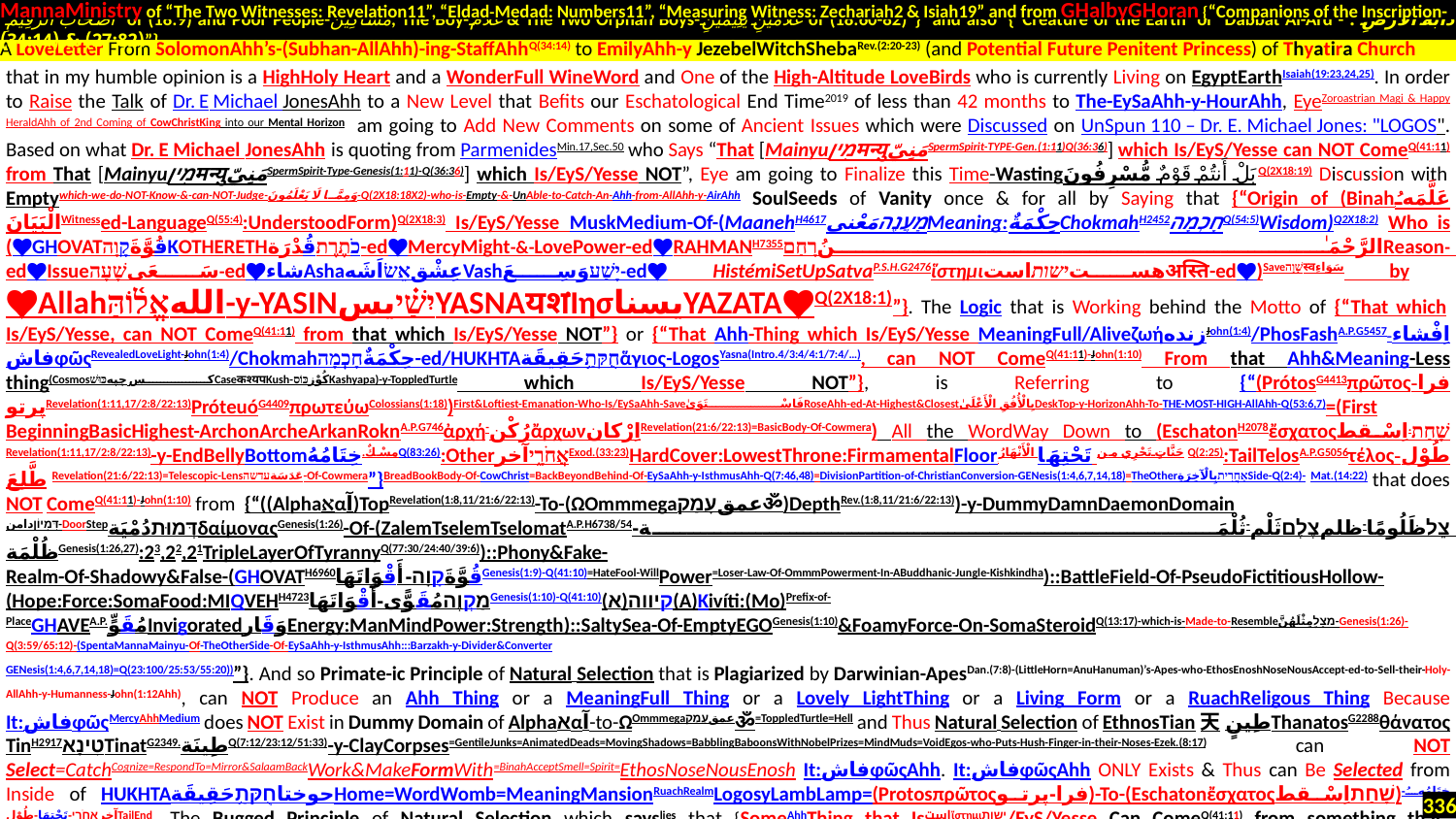

MannaMinistry of “The Two Witnesses: Revelation11”, “Eldad-Medad: Numbers11”, “Measuring Witness: Zechariah2 & Isiah19” and from GHalbyGHoran {“Companions of the Inscription-
 أَصْحَابَ الرَّقِيمِ  of (18:9) and Poor People-مَسَاكِينَ, The Boy-غُلَامُ & The Two Orphan Boys-غُلَامَيْنِ يَتِيمَيْنِ of (18:60-82)”}  and also  {“Creature of the Earth  or  Dabbat Al-Ard - دَابَّةُ الْأَرْضِ : (27:82) & (34:14)”}
.
that in my humble opinion is a HighHoly Heart and a WonderFull WineWord and One of the High-Altitude LoveBirds who is currently Living on EgyptEarthIsaiah(19:23,24,25). In order to Raise the Talk of Dr. E Michael JonesAhh to a New Level that Befits our Eschatological End Time2019 of less than 42 months to The-EySaAhh-y-HourAhh, EyeZoroastrian Magi & Happy HeraldAhh of 2nd Coming of CowChristKing into our Mental Horizon  am going to Add New Comments on some of Ancient Issues which were Discussed on UnSpun 110 – Dr. E. Michael Jones: "LOGOS". Based on what Dr. E Michael JonesAhh is quoting from ParmenidesMin.17,Sec.50 who Says “That [Mainyuמִיןमन्युمَنِيّSpermSpirit-TYPE-Gen.(1:11)Q(36:36)] which Is/EyS/Yesse can NOT ComeQ(41:11) from That [Mainyuמִיןमन्युمَنِيّSpermSpirit-Type-Genesis(1:11)-Q(36:36)] which Is/EyS/Yesse NOT”, Eye am going to Finalize this Time-Wastingبَلْ أَنتُمْ قَوْمٌ مُّسْرِفُونَQ(2X18:19) Discussion with Emptywhich-we-do-NOT-Know-&-can-NOT-Judge-وَمِمَّا لَا يَعْلَمُونَ-Q(2X18:18X2)-who-is-Empty-&-UnAble-to-Catch-An-Ahh-from-AllAhh-y-AirAhh SoulSeeds of Vanity once & for all by Saying that {“Origin of (Binahعَلَّمَهُ الْبَيَانَWitnessed-LanguageQ(55:4):UnderstoodForm)Q(2X18:3) Is/EyS/Yesse MuskMedium-Of-(MaanehH4617מַעֲנֶהمَعْنىMeaning:حِكْمَةٌChokmahH2452חָכְמָהQ(54:5)Wisdom)Q2X18:2) Who is (♥GHOVATقُوَّةَקָוָהKOTHERETHכֹתֶרֶתقُدْرَة-ed♥MercyMight-&-LovePower-ed♥RAHMANH7355الرَّحْمَـٰنُרָחַםReason-ed♥Issueسَعَىשָׁעָה-ed♥شاءAshaعِشْقאֵשׂاَشَهVashיָשַׁעوَسِعَ-ed♥ HistémiSetUpSatvaP.S.H.G2476ἵστημιهستישותاستअस्ति-ed♥)Saveשָׁוָהस्वسَوَاءِ by ♥Allahاللهאֱל֫וֹהַּ-y-YASINיִשַׁ֗יیسYASNAयशἸησیسناYAZATA♥Q(2X18:1)”}. The Logic that is Working behind the Motto of {“That which Is/EyS/Yesse, can NOT ComeQ(41:11) from that which Is/EyS/Yesse NOT”} or {“That Ahh-Thing which Is/EyS/Yesse MeaningFull/AliveζωήزندهJohn(1:4)/PhosFashA.P.G5457اِفْشاء-فاشφῶςRevealedLoveLight-John(1:4)/Chokmahحِكْمَةٌחָכְמָה-ed/HUKHTAחֻקּתַ֥حَقِيقَةἅγιος-LogosYasna(Intro.4/3:4/4:1/7:4/…), can NOT ComeQ(41:11)-John(1:10) From that Ahh&Meaning-Less thing(Cosmosکس چپهכּוּשׁCaseकश्यपKush-كُوْزכּוֹסKashyapa)-y-ToppledTurtle which Is/EyS/Yesse NOT”}, is Referring to {“(PrótosG4413πρῶτοςفرا-پرتوRevelation(1:11,17/2:8/22:13)PróteuóG4409πρωτεύωColossians(1:18))First&Loftiest-Emanation-Who-Is/EySaAhh-SaveفَاسْتَوَىٰRoseAhh-ed-At-Highest&Closestبِالْأُفُقِ الْأَعْلَىٰDeskTop-y-HorizonAhh-To-THE-MOST-HIGH-AllAhh-Q(53:6,7)=(First BeginningBasicHighest-ArchonArcheArkanRoknA.P.G746ἀρχή-رُكْنἄρχωνاِرْكانRevelation(21:6/22:13)=BasicBody-Of-Cowmera) All the WordWay Down to (EschatonH2078ἔσχατοςשָׁחַת.اِسْقط Revelation(1:11,17/2:8/22:13)-y-EndBellyBottomمِسْكٌ.خِتَامُهُQ(83:26):Otherאֲחֹרָ֑יآخرExod.(33:23)HardCover:LowestThrone:FirmamentalFloor.جَنَّاتٍ تَجْرِي مِن تَحْتِهَا الْأَنْهَارُQ(2:25):TailTelosA.P.G5056τέλοςطُوْل-طَّلِعَ Revelation(21:6/22:13)=Telescopic-Lensعَدَسَةעדשה-Of-Cowmera”}BreadBookBody-Of-CowChrist=BackBeyondBehind-Of-EySaAhh-y-IsthmusAhh-Q(7:46,48)=DivisionPartition-of-ChristianConversion-GENesis(1:4,6,7,14,18)=TheOtherאַחֲרִיתبِالْآخِرَةِSide-Q(2:4)- Mat.(14:22) that does NOT ComeQ(41:11)-John(1:10) from  {“((Alphaאαآ)TopRevelation(1:8,11/21:6/22:13)-To-(ΩOmmmegaعمقעָמַקॐ)DepthRev.(1:8,11/21:6/22:13))-y-DummyDamnDaemonDomain
דִּמְיוֹןدامن-DoorStepדְּמוּתدُمْيَةδαίμοναςGenesis(1:26)-Of-(ZalemTselemTselomatA.P.H6738/54צֵלظَلُومًا-ظلمצֶלֶםثَلْم-ثُلْمَة-ظُلْمَةGenesis(1:26,27):23,22,21TripleLayerOfTyrannyQ(77:30/24:40/39:6))::Phony&Fake-
Realm-Of-Shadowy&False-(GHOVATH6960قُوَّةَקָוָה-أَقْوَاتَهَاGenesis(1:9)-Q(41:10)=HateFool-WillPower=Loser-Law-Of-OmmmPowerment-In-ABuddhanic-Jungle-Kishkindha)::BattleField-Of-PseudoFictitiousHollow-(Hope:Force:SomaFood:MIQVEHH4723מַקְוֶהمُقَوًّى-أَقْوَاتَهَاGenesis(1:10)-Q(41:10)(א)קיווה(A)Kivíti:(Mo)Prefix-of-PlaceGHAVEA.P.مُقَوٍّInvigoratedوَقَارEnergy:ManMindPower:Strength)::SaltySea-Of-EmptyEGOGenesis(1:10)&FoamyForce-On-SomaSteroidQ(13:17)-which-is-Made-to-Resembleמצֶלֶمِثْلَهُنَّ-Genesis(1:26)-Q(3:59/65:12)-(SpentaMannaMainyu-Of-TheOtherSide-Of-EySaAhh-y-IsthmusAhh:::Barzakh-y-Divider&Converter
GENesis(1:4,6,7,14,18)=Q(23:100/25:53/55:20))”}. And so Primate-ic Principle of Natural Selection that is Plagiarized by Darwinian-ApesDan.(7:8)-(LittleHorn=AnuHanuman)’s-Apes-who-EthosEnoshNoseNousAccept-ed-to-Sell-their-Holy-AllAhh-y-Humanness-John(1:12Ahh), can NOT Produce an Ahh Thing or a MeaningFull Thing or a Lovely LightThing or a Living Form or a RuachReligous Thing Because It:فاشφῶςMercyAhhMedium does NOT Exist in Dummy Domain of Alphaאαآ-to-ΩOmmmegaعمقעָמַקॐ=ToppledTurtle=Hell and Thus Natural Selection of EthnosTian天طِينٍThanatosG2288θάνατος TinH2917טִינָאTinatG2349.طِينَةQ(7:12/23:12/51:33)-y-ClayCorpses=GentileJunks=AnimatedDeads=MovingShadows=BabblingBaboonsWithNobelPrizes=MindMuds=VoidEgos-who-Puts-Hush-Finger-in-their-Noses-Ezek.(8:17) can NOT Select=CatchCognize=RespondTo=Mirror&SalaamBackWork&MakeFormWith=BinahAcceptSmell=Spirit=EthosNoseNousEnosh It:فاشφῶςAhh. It:فاشφῶςAhh ONLY Exists & Thus can Be Selected from Inside of HUKHTAحوختاחֻקּתַ֥حَقِيقَةHome=WordWomb=MeaningMansionRuachRealmLogosyLambLamp=(Protosπρῶτοςفرا-پرتو)-To-(Eschatonἔσχατοςשָׁחַתاِسْقط)خِتَامُهُ-آخرאֲחֹרָ֑י-تَحْتِهَا-طُوْلTailEnd. The Bugged Principle of Natural Selection which sayslies that {SomeAhhThing that Isاستἵστημιישות/EyS/Yesse Can ComeQ(41:11) from something that Isاستἵστημιישות/EyS/Yesse NOT}, is Neglecting=Dismissing=Ignoring=Turning-A-Blind-Eye on ChristKarim-y-BarzakhBarrier=EySaAhh-MessiaAhh-y-IsthmusAhh and it is Made by {“Dead Idols=Gods of Gog-ian Wood and Stonewhich can Not Ethos:See:Hear:Eat:Smell:Nose EySaAhh-y-HAGH-Truth Deut.(4:28)-Levi.(26:1)-2Kings(19:18)-Deut.(28:36,64) like of ‘God of Relativity’Einstein or ‘God of Helliocentrism’Copernicus
A LoveLetter From SolomonAhh’s-(Subhan-AllAhh)-ing-StaffAhhQ(34:14) to EmilyAhh-y JezebelWitchShebaRev.(2:20-23) (and Potential Future Penitent Princess) of Thyatira Church
336